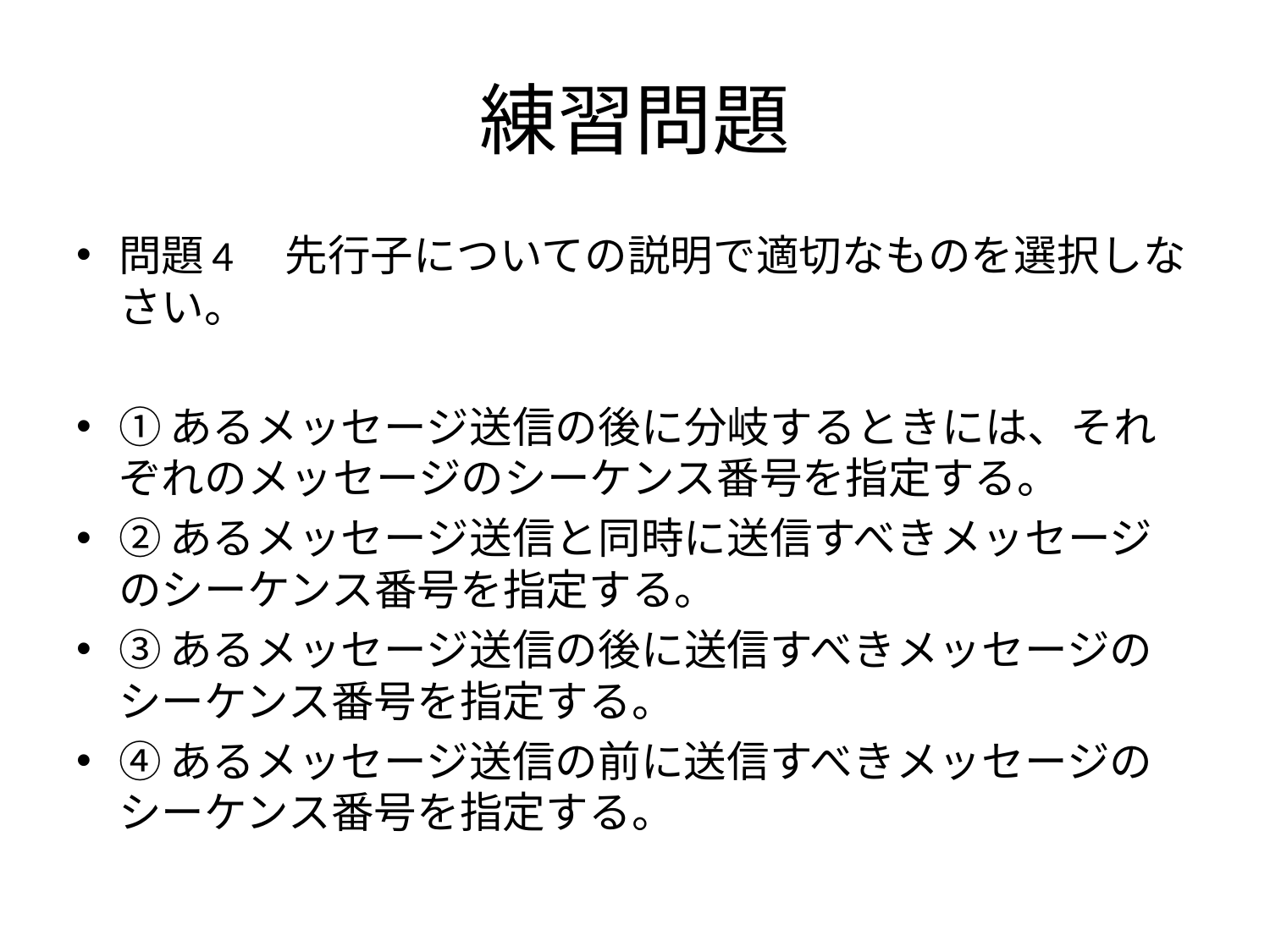

# 練習問題
問題4　先行子についての説明で適切なものを選択しなさい。

①あるメッセージ送信の後に分岐するときには、それぞれのメッセージのシーケンス番号を指定する。
②あるメッセージ送信と同時に送信すべきメッセージのシーケンス番号を指定する。
③あるメッセージ送信の後に送信すべきメッセージのシーケンス番号を指定する。
④あるメッセージ送信の前に送信すべきメッセージのシーケンス番号を指定する。